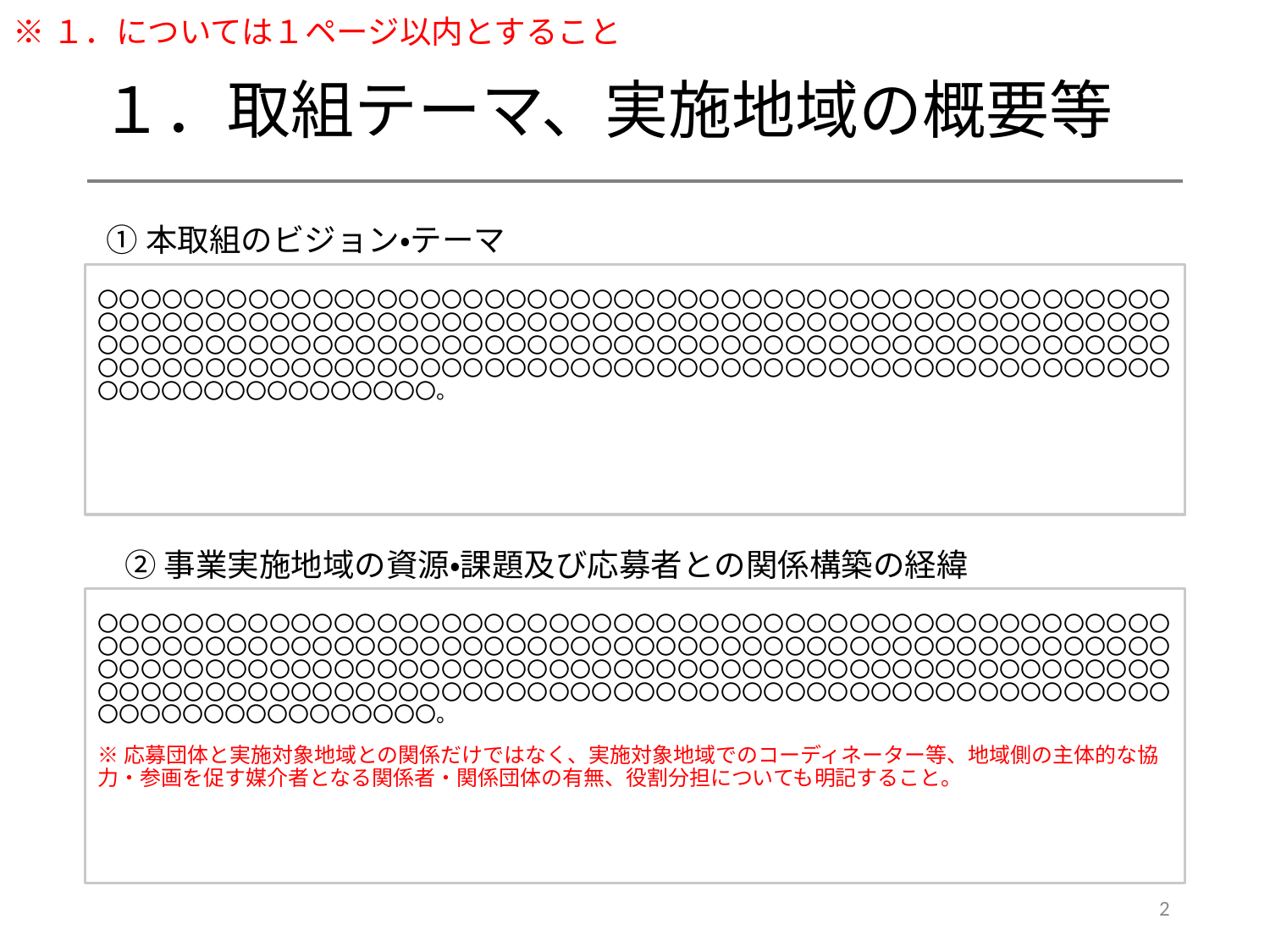

※１．については１ページ以内とすること
# １．取組テーマ、実施地域の概要等
①本取組のビジョン・テーマ
〇〇〇〇〇〇〇〇〇〇〇〇〇〇〇〇〇〇〇〇〇〇〇〇〇〇〇〇〇〇〇〇〇〇〇〇〇〇〇〇〇〇〇〇〇〇〇〇〇〇〇〇〇〇〇〇〇〇〇〇〇〇〇〇〇〇〇〇〇〇〇〇〇〇〇〇〇〇〇〇〇〇〇〇〇〇〇〇〇〇〇〇〇〇〇〇〇〇〇〇〇〇〇〇〇〇〇〇〇〇〇〇〇〇〇〇〇〇〇〇〇〇〇〇〇〇〇〇〇〇〇〇〇〇〇〇〇〇〇〇〇〇〇〇〇〇〇〇〇〇〇〇〇〇〇〇〇〇〇〇〇〇〇〇〇〇〇〇〇〇〇〇〇〇〇〇〇〇〇〇〇〇〇〇〇〇〇〇〇〇〇〇〇〇〇〇〇〇〇〇〇〇〇〇〇〇〇〇〇〇〇〇〇〇〇〇。
②事業実施地域の資源・課題及び応募者との関係構築の経緯
〇〇〇〇〇〇〇〇〇〇〇〇〇〇〇〇〇〇〇〇〇〇〇〇〇〇〇〇〇〇〇〇〇〇〇〇〇〇〇〇〇〇〇〇〇〇〇〇〇〇〇〇〇〇〇〇〇〇〇〇〇〇〇〇〇〇〇〇〇〇〇〇〇〇〇〇〇〇〇〇〇〇〇〇〇〇〇〇〇〇〇〇〇〇〇〇〇〇〇〇〇〇〇〇〇〇〇〇〇〇〇〇〇〇〇〇〇〇〇〇〇〇〇〇〇〇〇〇〇〇〇〇〇〇〇〇〇〇〇〇〇〇〇〇〇〇〇〇〇〇〇〇〇〇〇〇〇〇〇〇〇〇〇〇〇〇〇〇〇〇〇〇〇〇〇〇〇〇〇〇〇〇〇〇〇〇〇〇〇〇〇〇〇〇〇〇〇〇〇〇〇〇〇〇〇〇〇〇〇〇〇〇〇〇〇〇。
※応募団体と実施対象地域との関係だけではなく、実施対象地域でのコーディネーター等、地域側の主体的な協力・参画を促す媒介者となる関係者・関係団体の有無、役割分担についても明記すること。
2